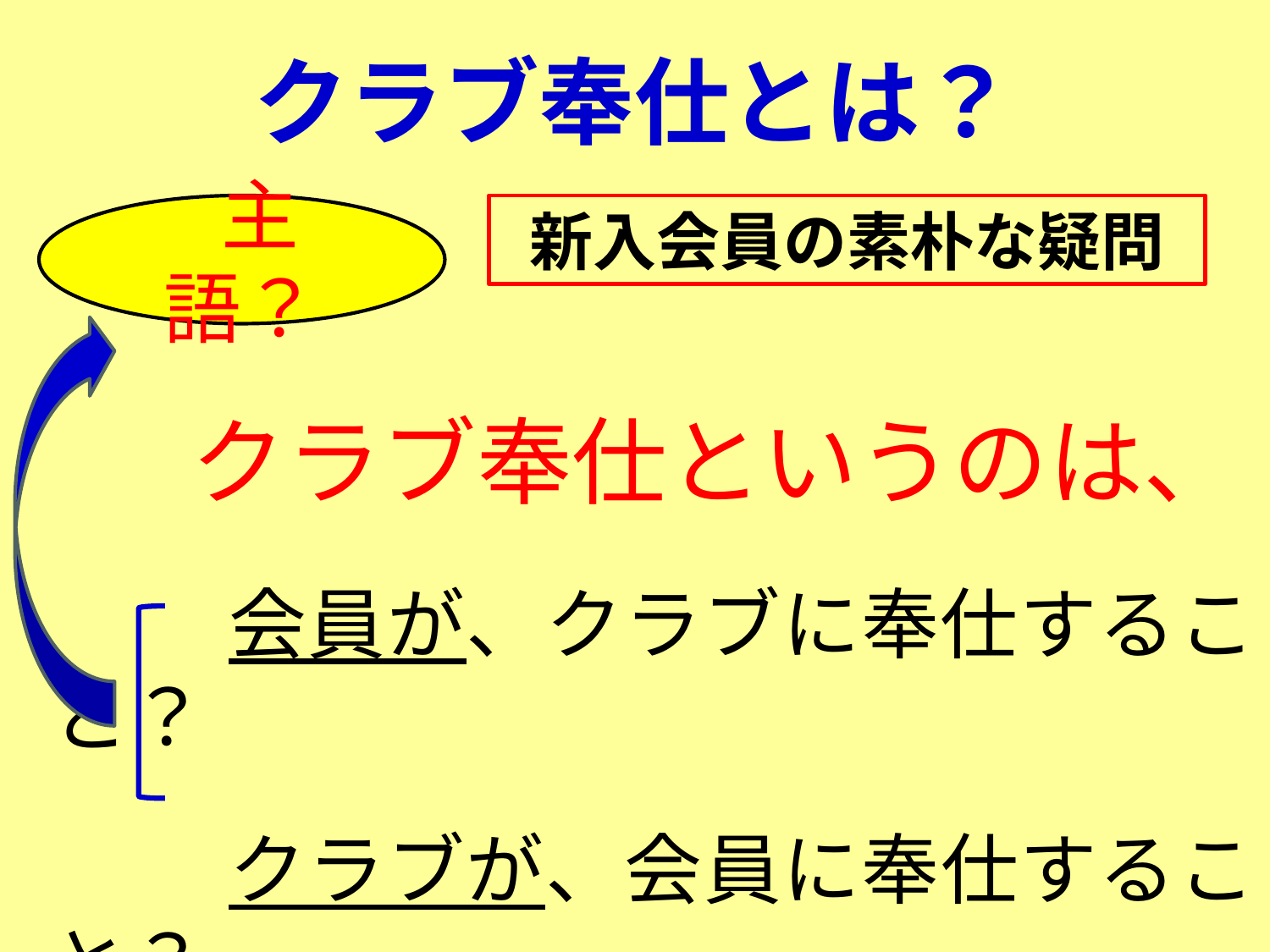

クラブ奉仕とは？
新入会員の素朴な疑問
 主語？

 　クラブ奉仕というのは、

　　 会員が、クラブに奉仕すること？

　　 クラブが、会員に奉仕すること？